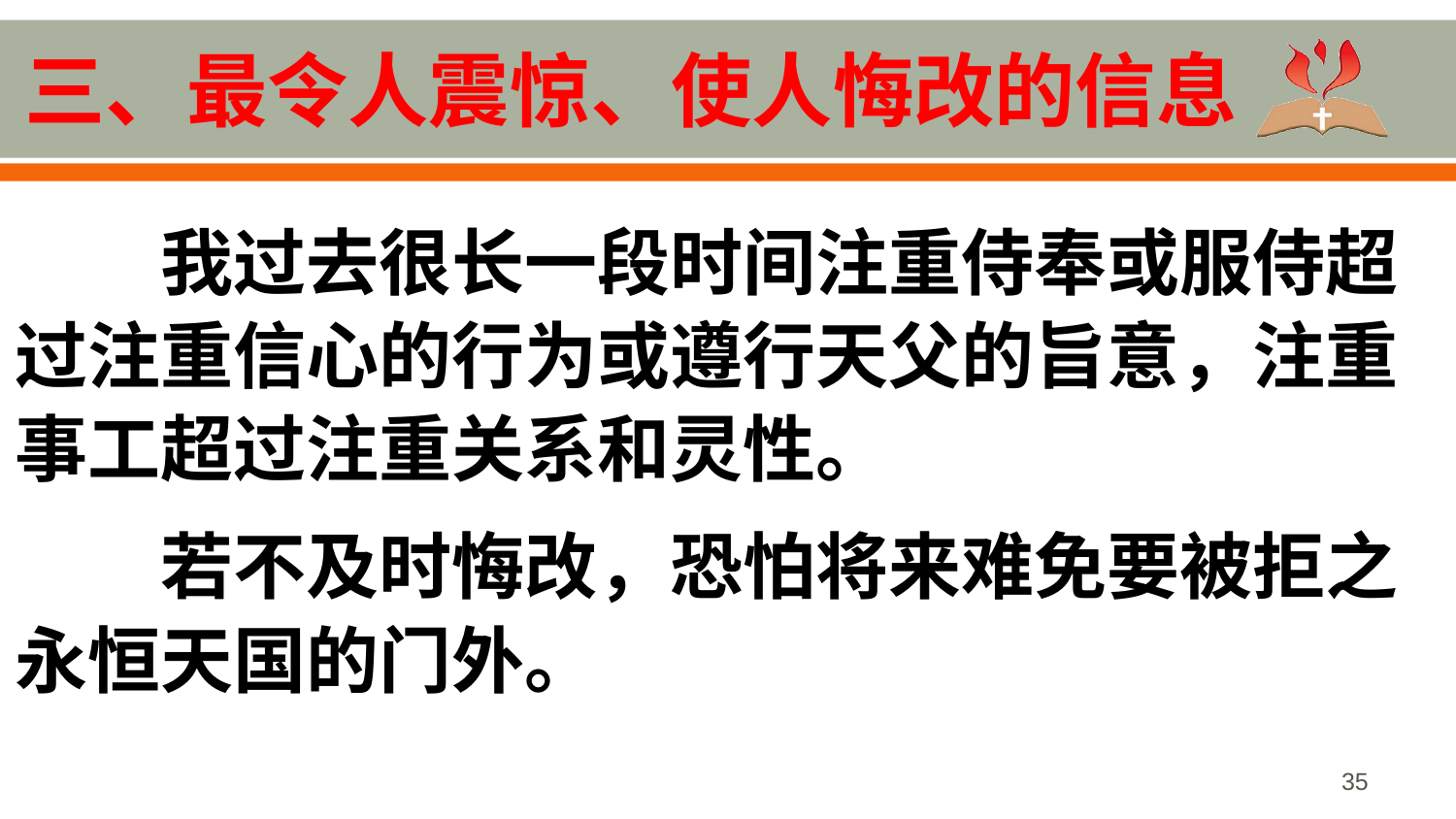

# 三、最令人震惊、使人悔改的信息
我过去很长一段时间注重侍奉或服侍超过注重信心的行为或遵行天父的旨意，注重事工超过注重关系和灵性。
若不及时悔改，恐怕将来难免要被拒之永恒天国的门外。

35